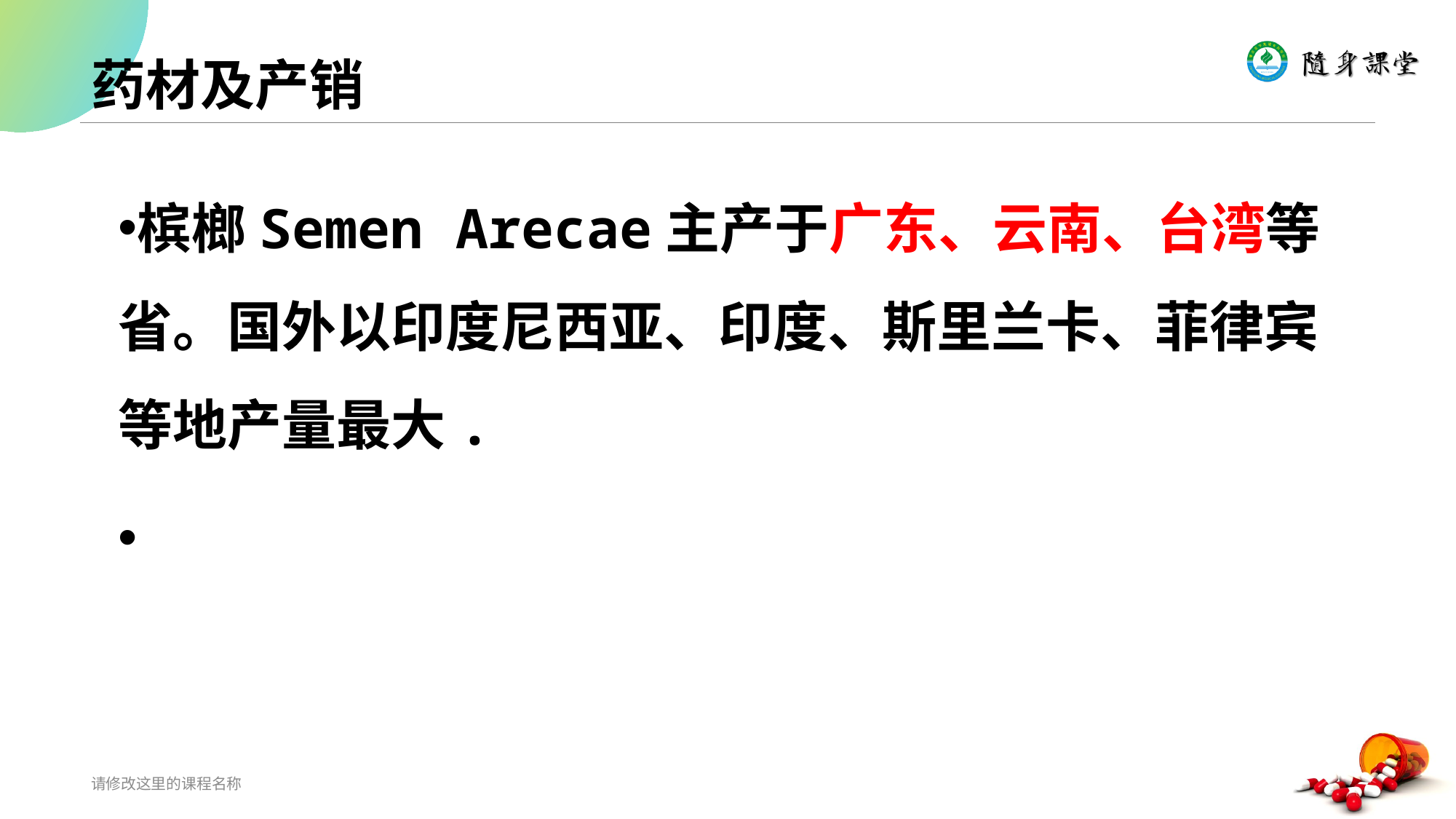

# 药材及产销
槟榔Semen Arecae主产于广东、云南、台湾等省。国外以印度尼西亚、印度、斯里兰卡、菲律宾等地产量最大.

请修改这里的课程名称
10